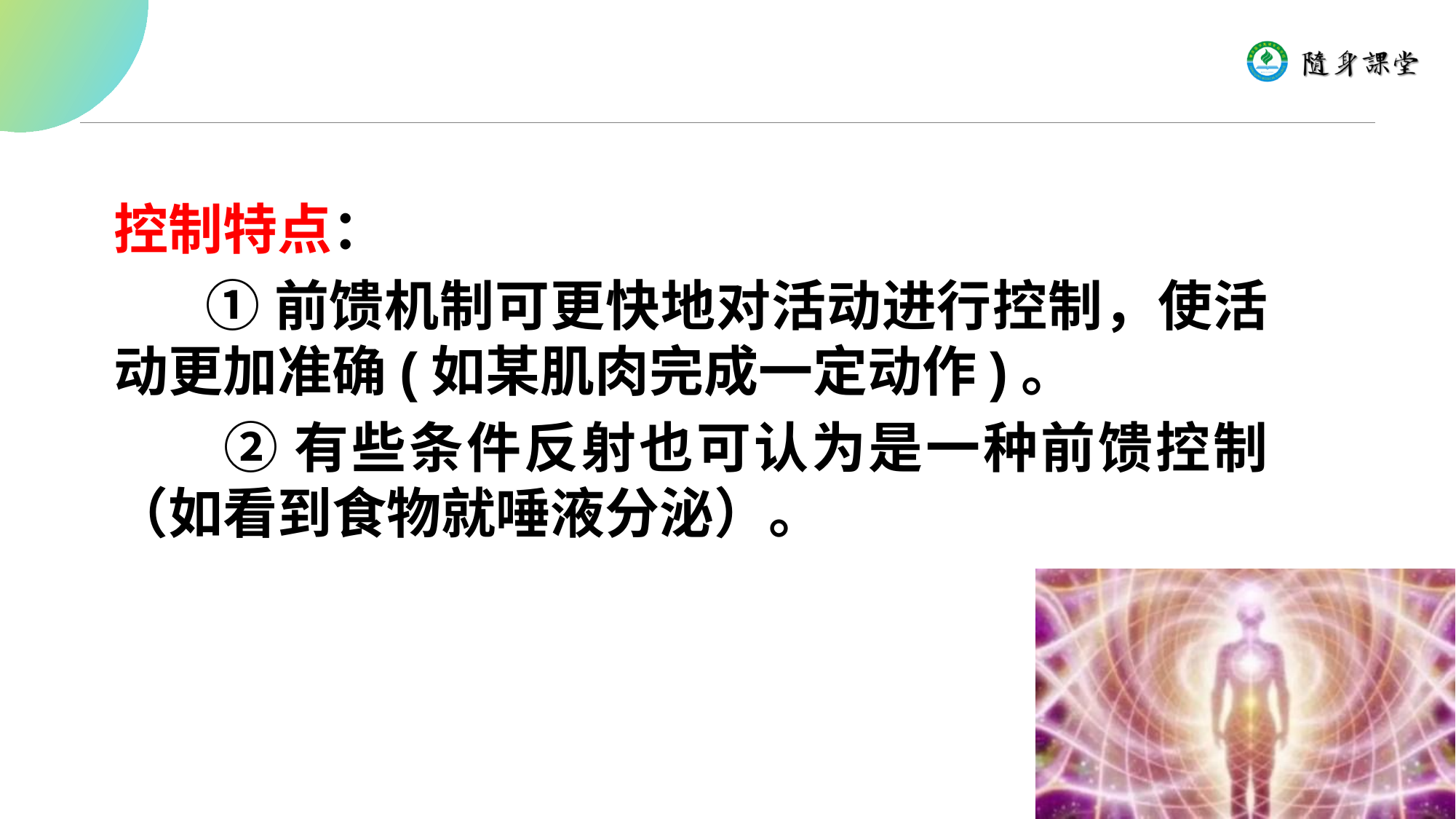

控制特点：
       ①前馈机制可更快地对活动进行控制，使活动更加准确(如某肌肉完成一定动作)。
       ②有些条件反射也可认为是一种前馈控制（如看到食物就唾液分泌）。

39